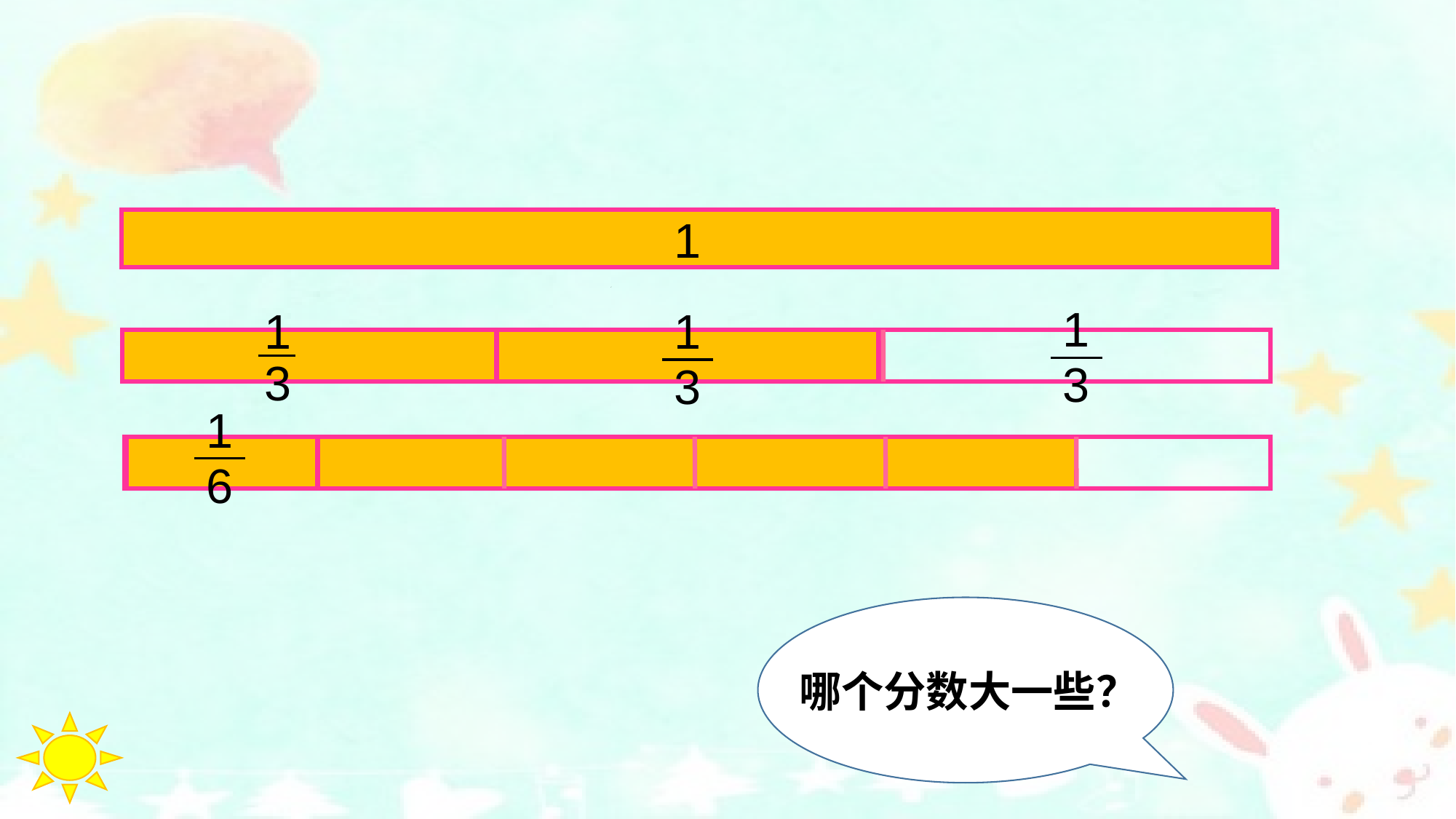

1

1
3
1
3
1
3

（            ）

1
6
（            ）

哪个分数大一些？